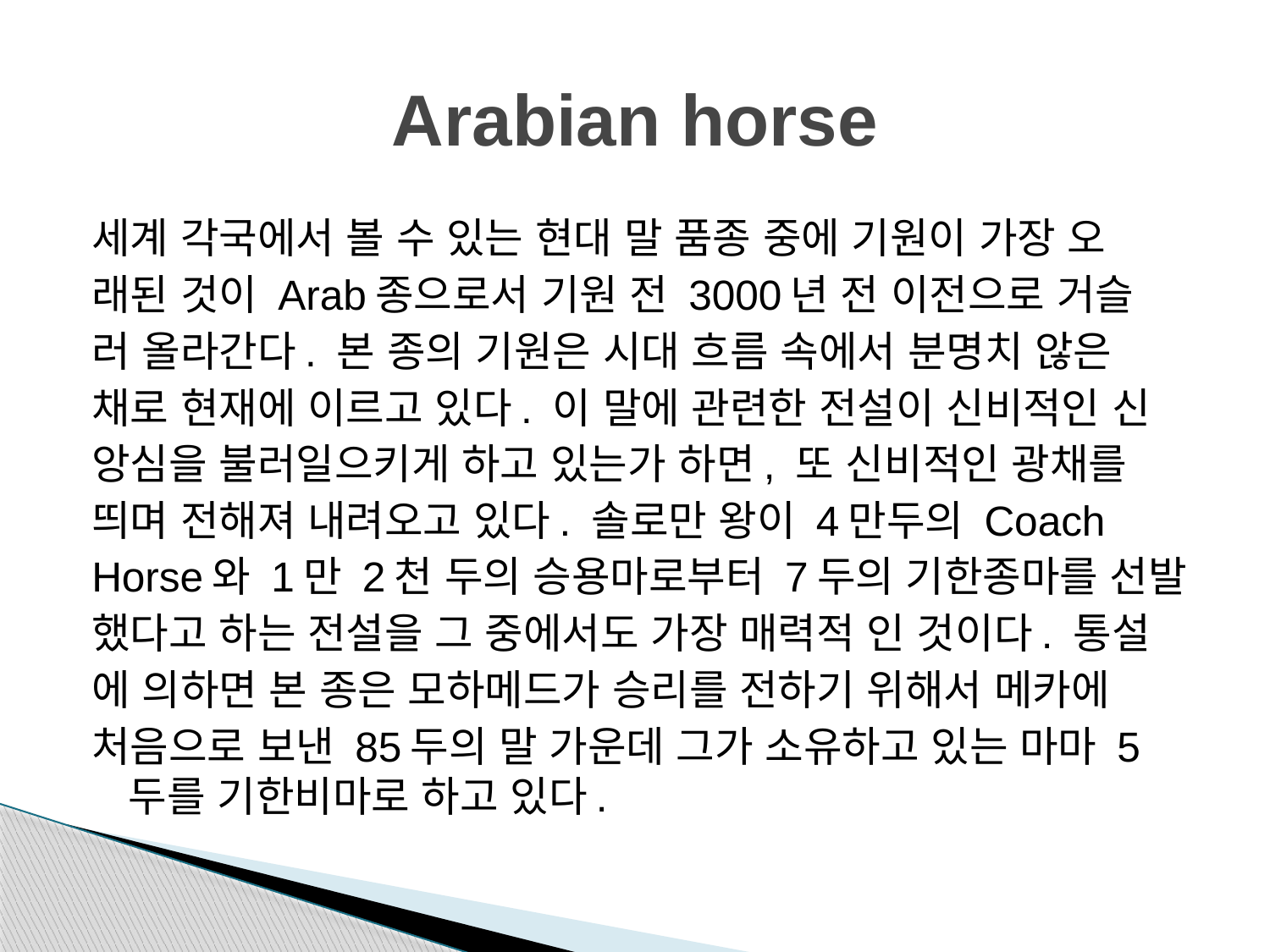

# Arabian horse
세계 각국에서 볼 수 있는 현대 말 품종 중에 기원이 가장 오
래된 것이 Arab종으로서 기원 전 3000년 전 이전으로 거슬
러 올라간다. 본 종의 기원은 시대 흐름 속에서 분명치 않은
채로 현재에 이르고 있다. 이 말에 관련한 전설이 신비적인 신
앙심을 불러일으키게 하고 있는가 하면, 또 신비적인 광채를
띄며 전해져 내려오고 있다. 솔로만 왕이 4만두의 Coach
Horse와 1만 2천 두의 승용마로부터 7두의 기한종마를 선발
했다고 하는 전설을 그 중에서도 가장 매력적 인 것이다. 통설
에 의하면 본 종은 모하메드가 승리를 전하기 위해서 메카에
처음으로 보낸 85두의 말 가운데 그가 소유하고 있는 마마 5두를 기한비마로 하고 있다.